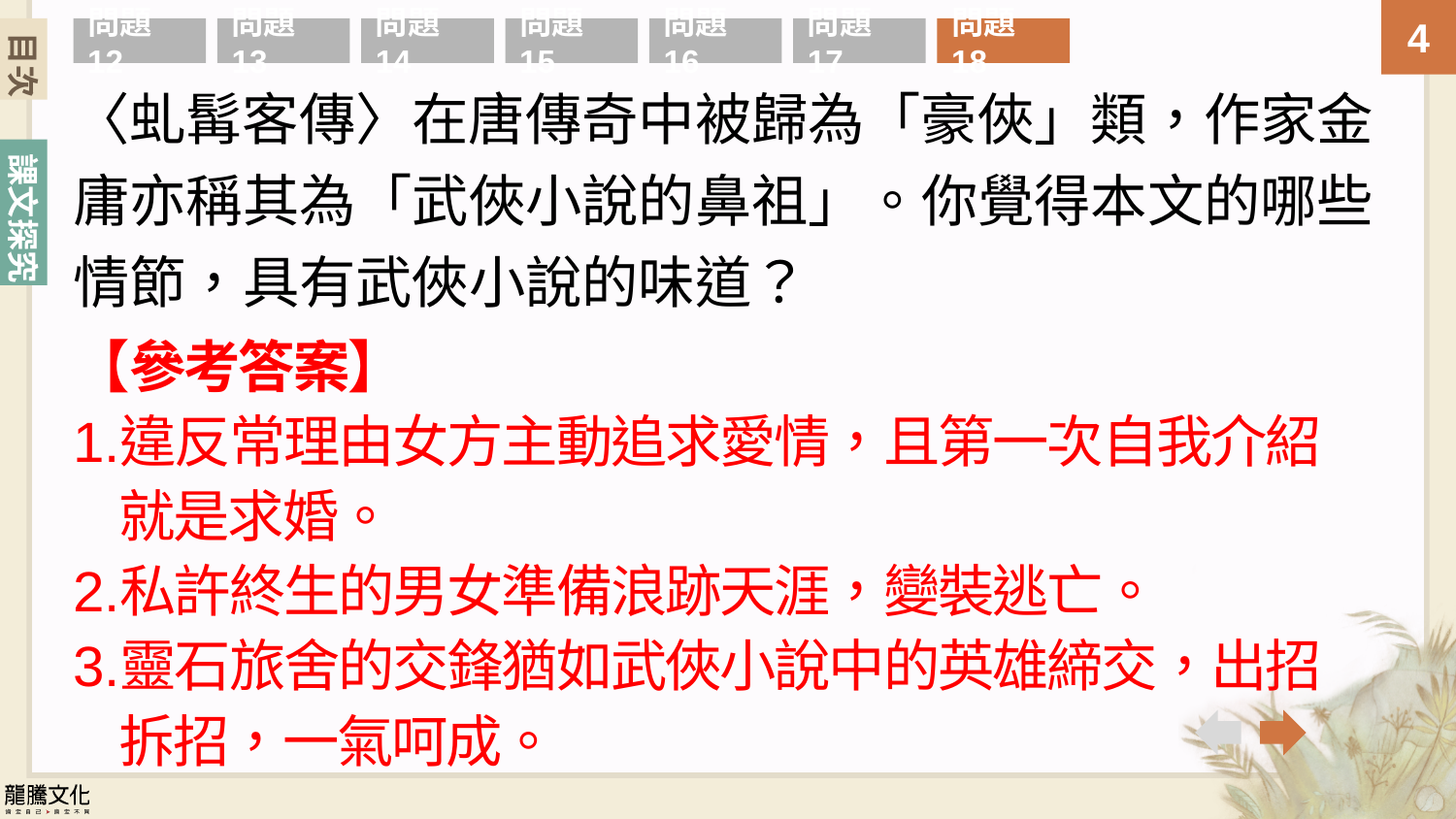

目次
問題12
問題13
問題14
問題15
問題16
問題17
問題18
〈虬髯客傳〉在唐傳奇中被歸為「豪俠」類，作家金庸亦稱其為「武俠小說的鼻祖」。你覺得本文的哪些情節，具有武俠小說的味道？
【參考答案】
違反常理由女方主動追求愛情，且第一次自我介紹就是求婚。
私許終生的男女準備浪跡天涯，變裝逃亡。
靈石旅舍的交鋒猶如武俠小說中的英雄締交，出招拆招，一氣呵成。